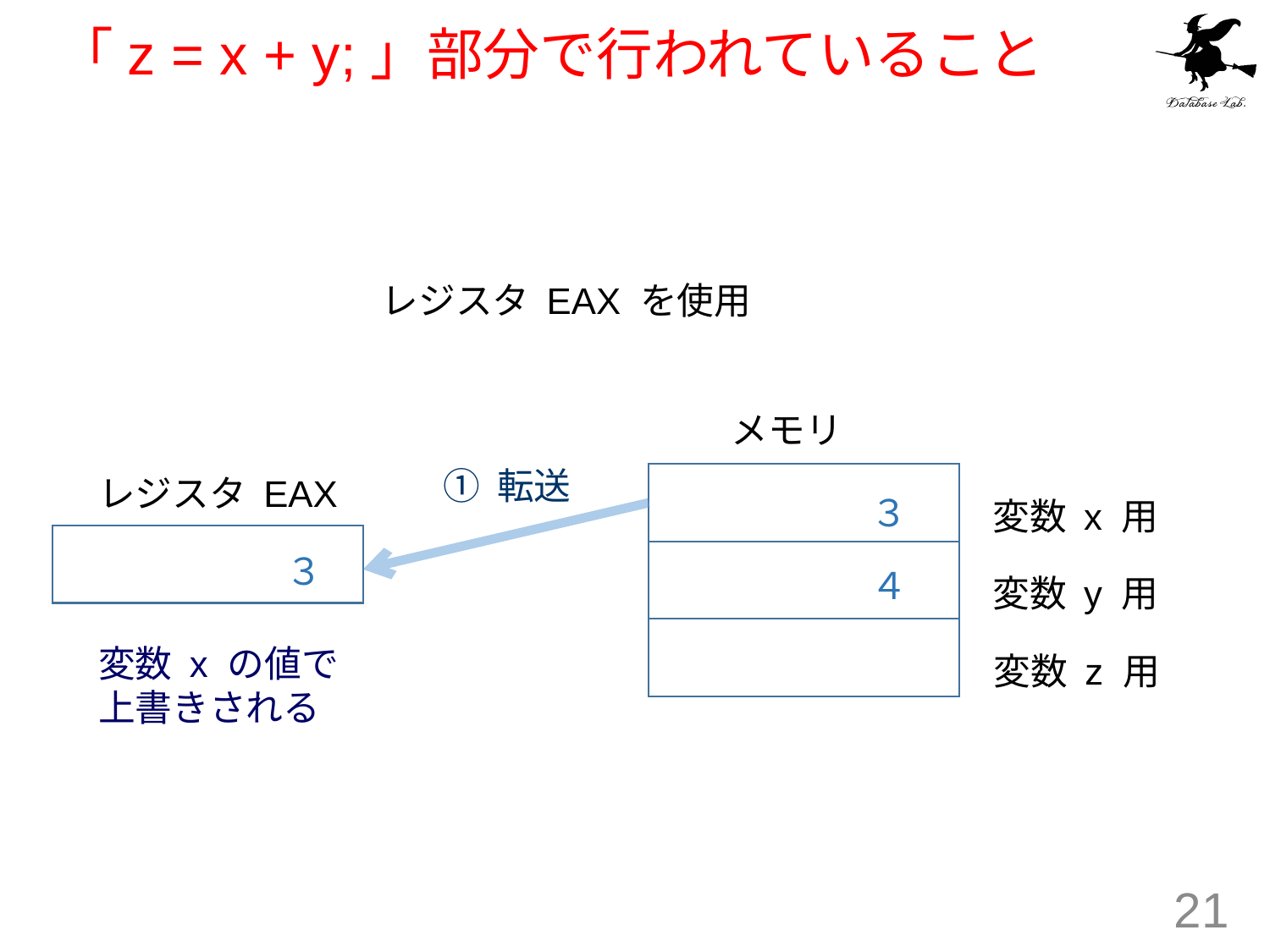

# 「z = x + y;」部分で行われていること

レジスタ EAX を使用
メモリ
① 転送
レジスタ EAX

３
変数 x 用

３
４
変数 y 用

変数 x の値で
上書きされる
変数 z 用
21